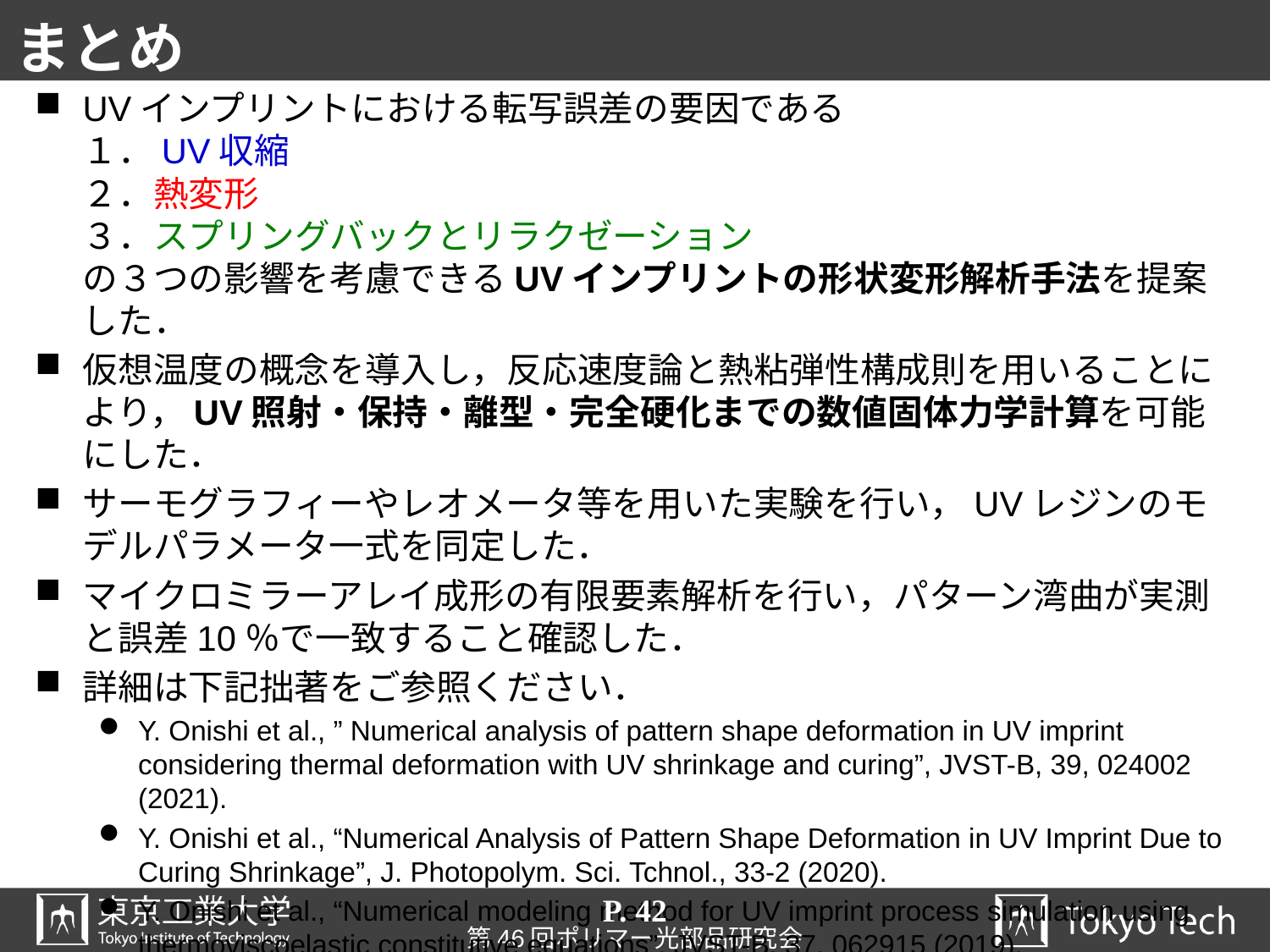

# まとめ
UVインプリントにおける転写誤差の要因である
１．UV収縮
２．熱変形
３．スプリングバックとリラクゼーション
の３つの影響を考慮できるUVインプリントの形状変形解析手法を提案した．
仮想温度の概念を導入し，反応速度論と熱粘弾性構成則を用いることにより，UV照射・保持・離型・完全硬化までの数値固体力学計算を可能にした．
サーモグラフィーやレオメータ等を用いた実験を行い，UVレジンのモデルパラメータ一式を同定した．
マイクロミラーアレイ成形の有限要素解析を行い，パターン湾曲が実測と誤差10％で一致すること確認した．
詳細は下記拙著をご参照ください．
Y. Onishi et al., ” Numerical analysis of pattern shape deformation in UV imprint considering thermal deformation with UV shrinkage and curing”, JVST-B, 39, 024002 (2021).
Y. Onishi et al., “Numerical Analysis of Pattern Shape Deformation in UV Imprint Due to Curing Shrinkage”, J. Photopolym. Sci. Tchnol., 33-2 (2020).
Y. Onishi et al., “Numerical modeling method for UV imprint process simulation using thermoviscoelastic constitutive equations”, JVST-B, 37, 062915 (2019).

P. 42